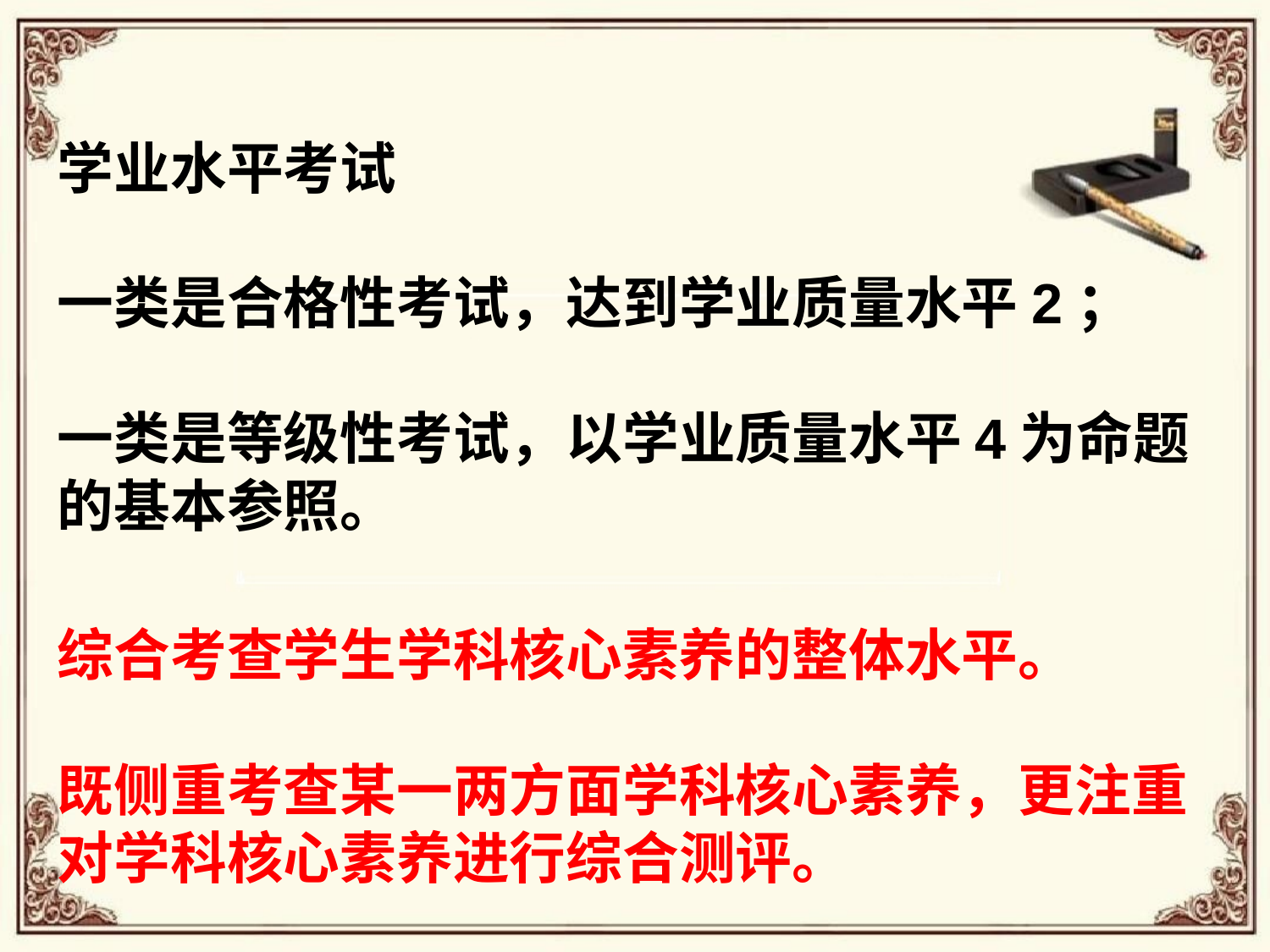

学业水平考试

一类是合格性考试，达到学业质量水平2；

一类是等级性考试，以学业质量水平4为命题的基本参照。
综合考查学生学科核心素养的整体水平。

既侧重考查某一两方面学科核心素养，更注重对学科核心素养进行综合测评。